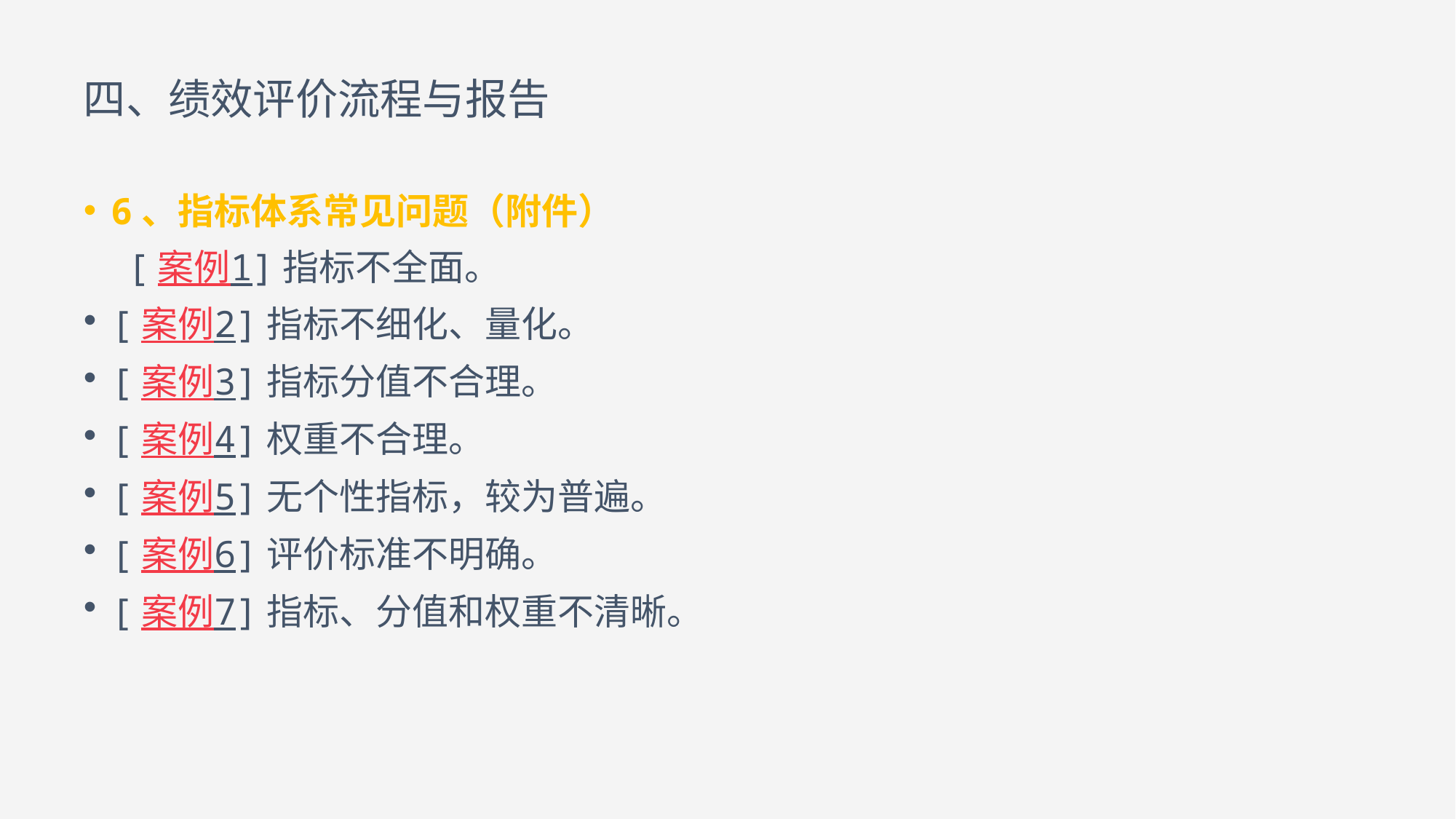

# 四、绩效评价流程与报告
6、指标体系常见问题（附件）
  [案例1]指标不全面。
[案例2]指标不细化、量化。
[案例3]指标分值不合理。
[案例4]权重不合理。
[案例5]无个性指标，较为普遍。
[案例6]评价标准不明确。
[案例7]指标、分值和权重不清晰。